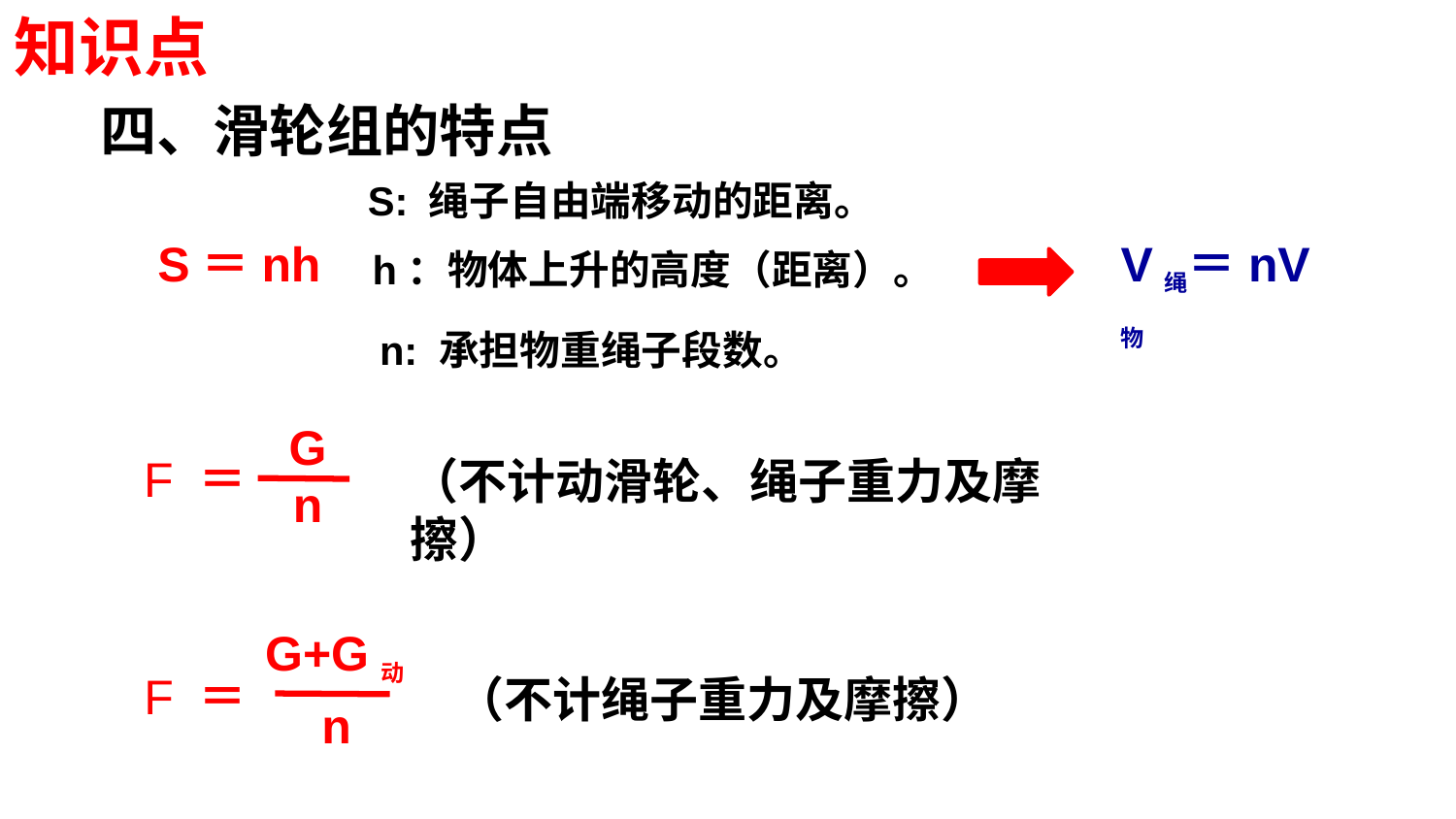

知识点
四、滑轮组的特点
S: 绳子自由端移动的距离。
S＝nh
V绳＝nV物
h：物体上升的高度（距离）。

n: 承担物重绳子段数。
G
F ＝
n

（不计动滑轮、绳子重力及摩擦）
G+G动
F ＝
n

（不计绳子重力及摩擦）